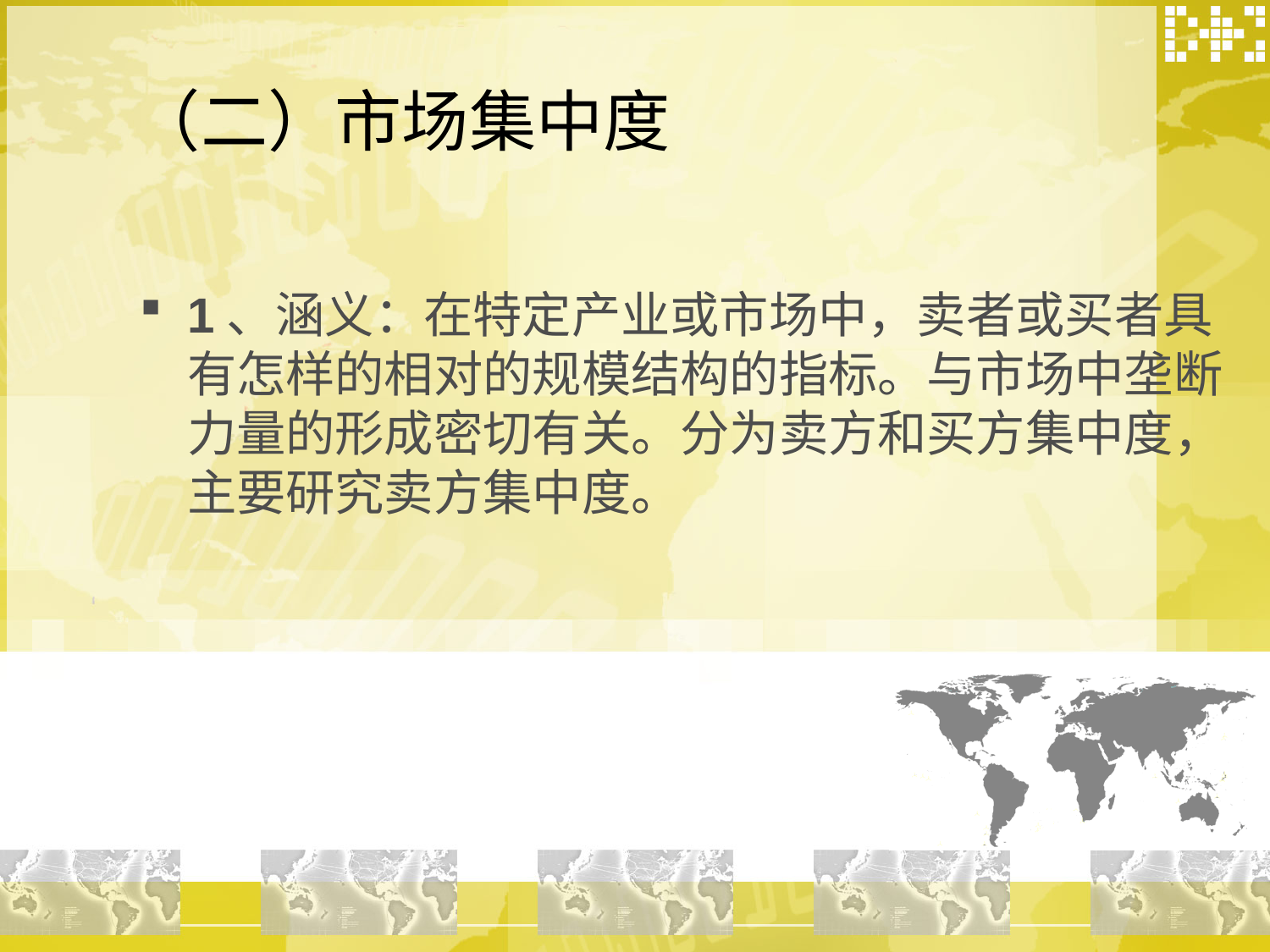

# （二）市场集中度
1、涵义：在特定产业或市场中，卖者或买者具有怎样的相对的规模结构的指标。与市场中垄断力量的形成密切有关。分为卖方和买方集中度，主要研究卖方集中度。